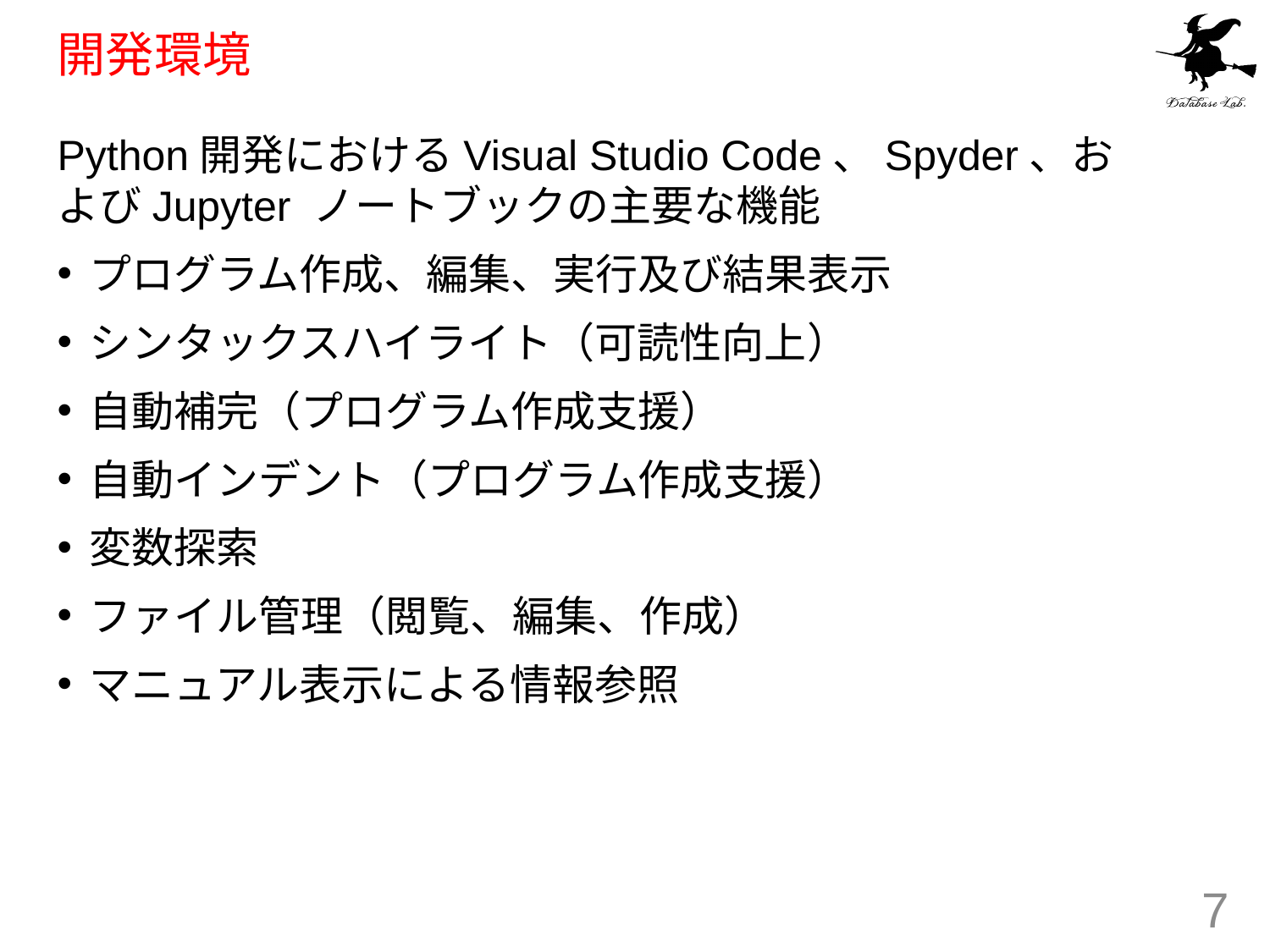

# 開発環境
Python開発におけるVisual Studio Code、Spyder、およびJupyter ノートブックの主要な機能
プログラム作成、編集、実行及び結果表示
シンタックスハイライト（可読性向上）
自動補完（プログラム作成支援）
自動インデント（プログラム作成支援）
変数探索
ファイル管理（閲覧、編集、作成）
マニュアル表示による情報参照

7